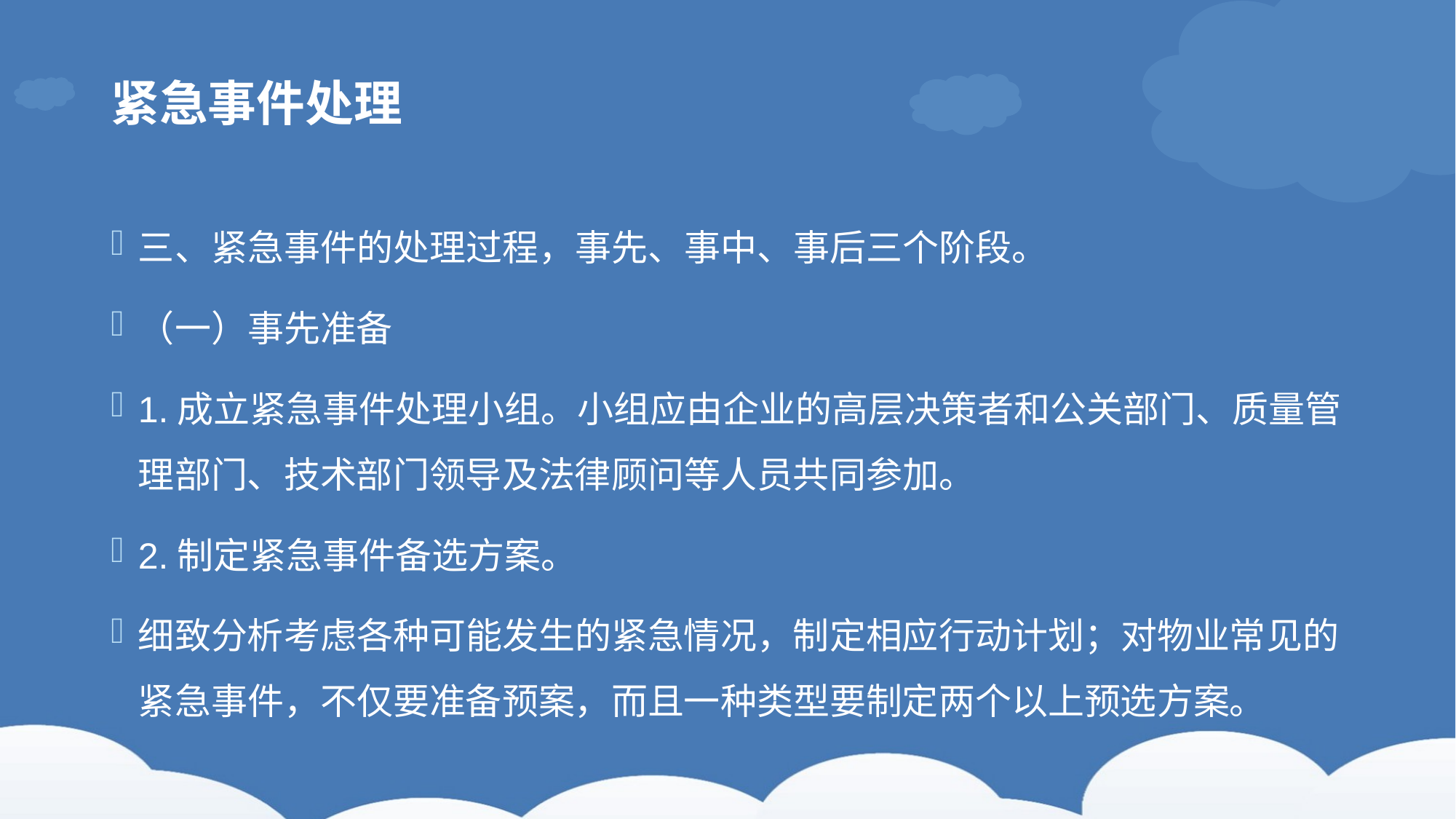

# 紧急事件处理
三、紧急事件的处理过程，事先、事中、事后三个阶段。
（一）事先准备
1.成立紧急事件处理小组。小组应由企业的高层决策者和公关部门、质量管理部门、技术部门领导及法律顾问等人员共同参加。
2.制定紧急事件备选方案。
细致分析考虑各种可能发生的紧急情况，制定相应行动计划；对物业常见的紧急事件，不仅要准备预案，而且一种类型要制定两个以上预选方案。